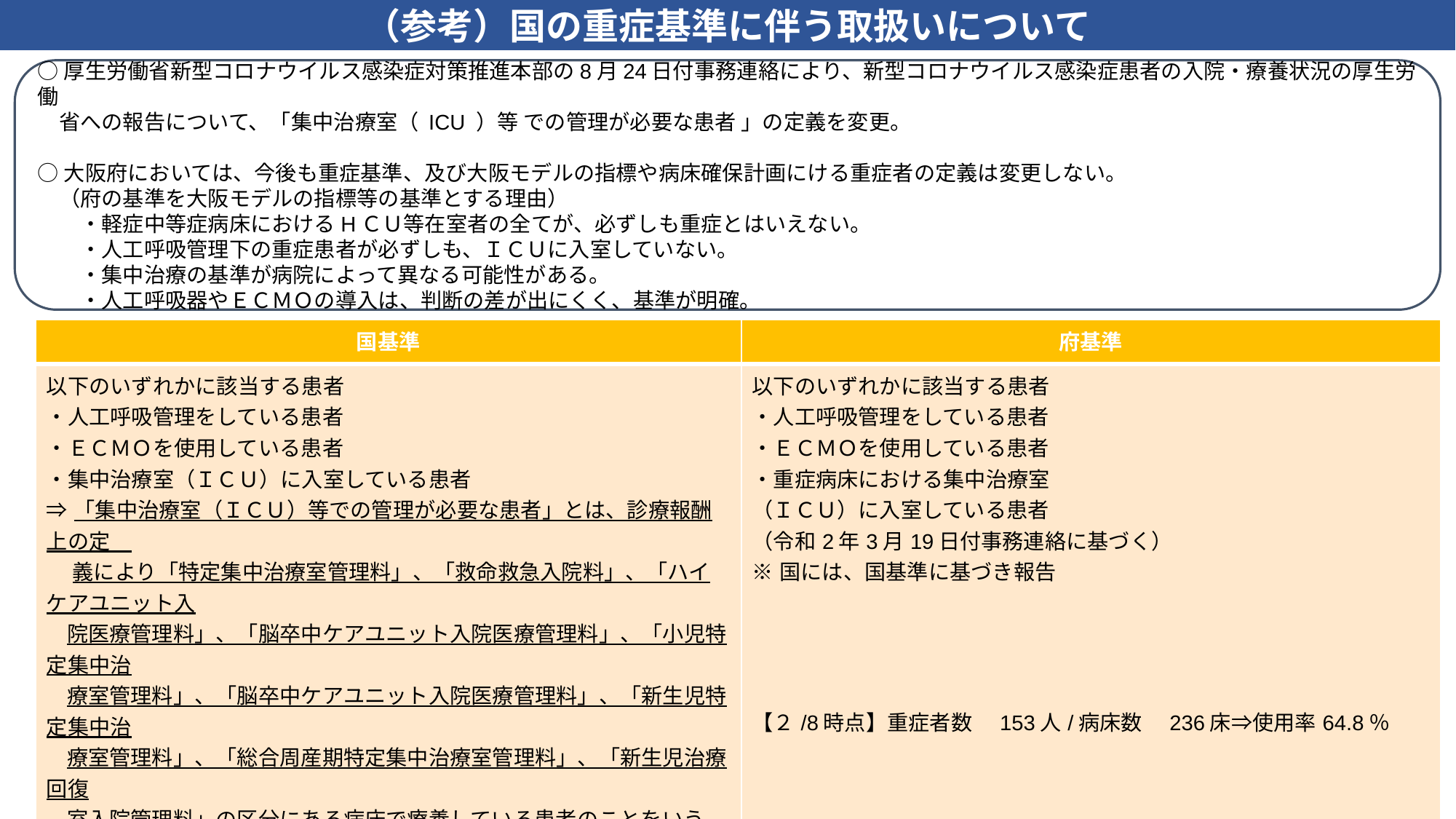

（参考）国の重症基準に伴う取扱いについて
○厚生労働省新型コロナウイルス感染症対策推進本部の8月24日付事務連絡により、新型コロナウイルス感染症患者の入院・療養状況の厚生労働
　省への報告について、「集中治療室（ ICU ）等 での管理が必要な患者 」の定義を変更。

○大阪府においては、今後も重症基準、及び大阪モデルの指標や病床確保計画にける重症者の定義は変更しない。
　（府の基準を大阪モデルの指標等の基準とする理由）
　　・軽症中等症病床におけるHＣＵ等在室者の全てが、必ずしも重症とはいえない。
　　・人工呼吸管理下の重症患者が必ずしも、ＩＣＵに入室していない。
　　・集中治療の基準が病院によって異なる可能性がある。
　　・人工呼吸器やＥＣＭＯの導入は、判断の差が出にくく、基準が明確。
| 国基準 | 府基準 |
| --- | --- |
| 以下のいずれかに該当する患者 ・人工呼吸管理をしている患者 ・ＥＣＭＯを使用している患者 ・集中治療室（ＩＣＵ）に入室している患者 ⇒「集中治療室（ＩＣＵ）等での管理が必要な患者」とは、診療報酬上の定　 　 義により「特定集中治療室管理料」、「救命救急入院料」、「ハイケアユニット入 院医療管理料」、「脳卒中ケアユニット入院医療管理料」、「小児特定集中治 療室管理料」、「脳卒中ケアユニット入院医療管理料」、「新生児特定集中治 療室管理料」、「総合周産期特定集中治療室管理料」、「新生児治療回復 室入院管理料」の区分にある病床で療養している患者のことをいう。 ※下線部は、8月24日事務連絡による変更 【2/8時点】重症者数　239人/病床数　422床⇒使用率56.6％ | 以下のいずれかに該当する患者 ・人工呼吸管理をしている患者 ・ＥＣＭＯを使用している患者 ・重症病床における集中治療室 （ＩＣＵ）に入室している患者 （令和2年3月19日付事務連絡に基づく） ※国には、国基準に基づき報告 【２/8時点】重症者数　153人/病床数　236床⇒使用率64.8％ |
11